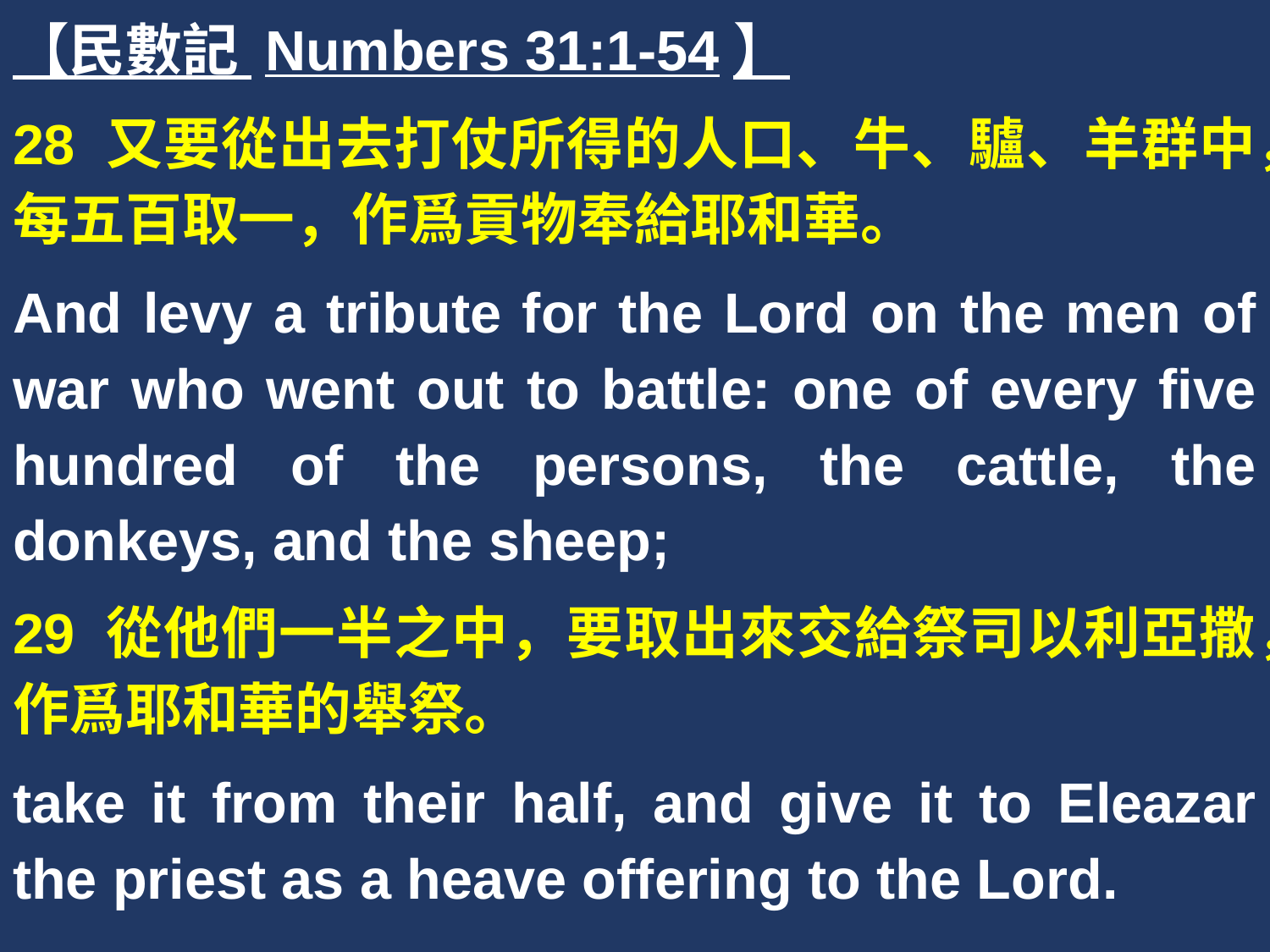

【民數記 Numbers 31:1-54】
28 又要從出去打仗所得的人口、牛、驢、羊群中，每五百取一，作爲貢物奉給耶和華。
And levy a tribute for the Lord on the men of war who went out to battle: one of every five hundred of the persons, the cattle, the donkeys, and the sheep;
29 從他們一半之中，要取出來交給祭司以利亞撒，作爲耶和華的舉祭。
take it from their half, and give it to Eleazar the priest as a heave offering to the Lord.